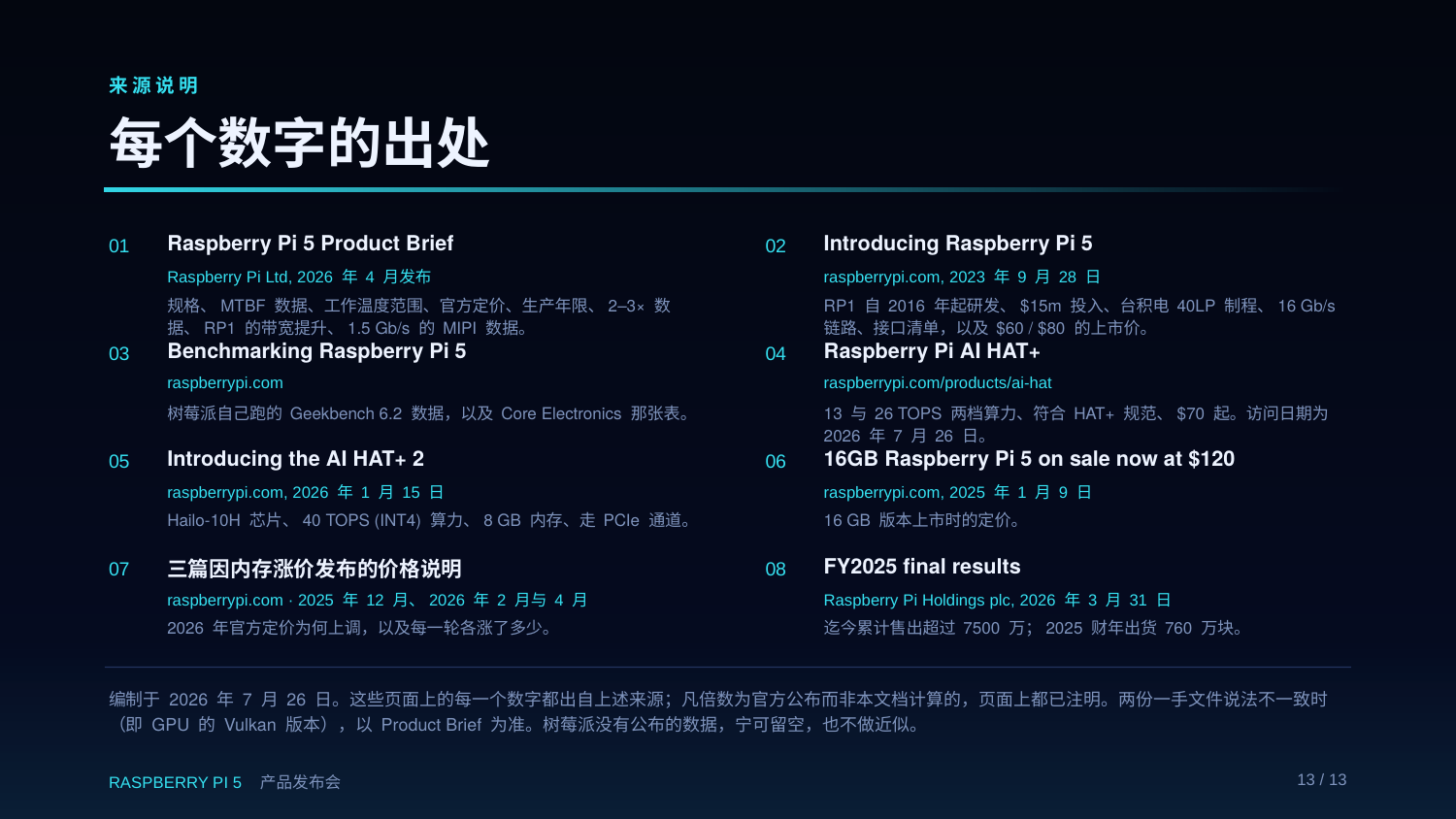

来源说明
每个数字的出处

Raspberry Pi 5 Product Brief
Introducing Raspberry Pi 5
01
02
Raspberry Pi Ltd, 2026 年 4 月发布
raspberrypi.com, 2023 年 9 月 28 日
规格、MTBF 数据、工作温度范围、官方定价、生产年限、2–3× 数据、RP1 的带宽提升、1.5 Gb/s 的 MIPI 数据。
RP1 自 2016 年起研发、$15m 投入、台积电 40LP 制程、16 Gb/s 链路、接口清单，以及 $60 / $80 的上市价。
Benchmarking Raspberry Pi 5
Raspberry Pi AI HAT+
03
04
raspberrypi.com
raspberrypi.com/products/ai-hat
树莓派自己跑的 Geekbench 6.2 数据，以及 Core Electronics 那张表。
13 与 26 TOPS 两档算力、符合 HAT+ 规范、$70 起。访问日期为 2026 年 7 月 26 日。
Introducing the AI HAT+ 2
16GB Raspberry Pi 5 on sale now at $120
05
06
raspberrypi.com, 2026 年 1 月 15 日
raspberrypi.com, 2025 年 1 月 9 日
Hailo-10H 芯片、40 TOPS (INT4) 算力、8 GB 内存、走 PCIe 通道。
16 GB 版本上市时的定价。
三篇因内存涨价发布的价格说明
FY2025 final results
07
08
raspberrypi.com · 2025 年 12 月、2026 年 2 月与 4 月
Raspberry Pi Holdings plc, 2026 年 3 月 31 日
2026 年官方定价为何上调，以及每一轮各涨了多少。
迄今累计售出超过 7500 万；2025 财年出货 760 万块。

编制于 2026 年 7 月 26 日。这些页面上的每一个数字都出自上述来源；凡倍数为官方公布而非本文档计算的，页面上都已注明。两份一手文件说法不一致时（即 GPU 的 Vulkan 版本），以 Product Brief 为准。树莓派没有公布的数据，宁可留空，也不做近似。
RASPBERRY PI 5   产品发布会
13 / 13